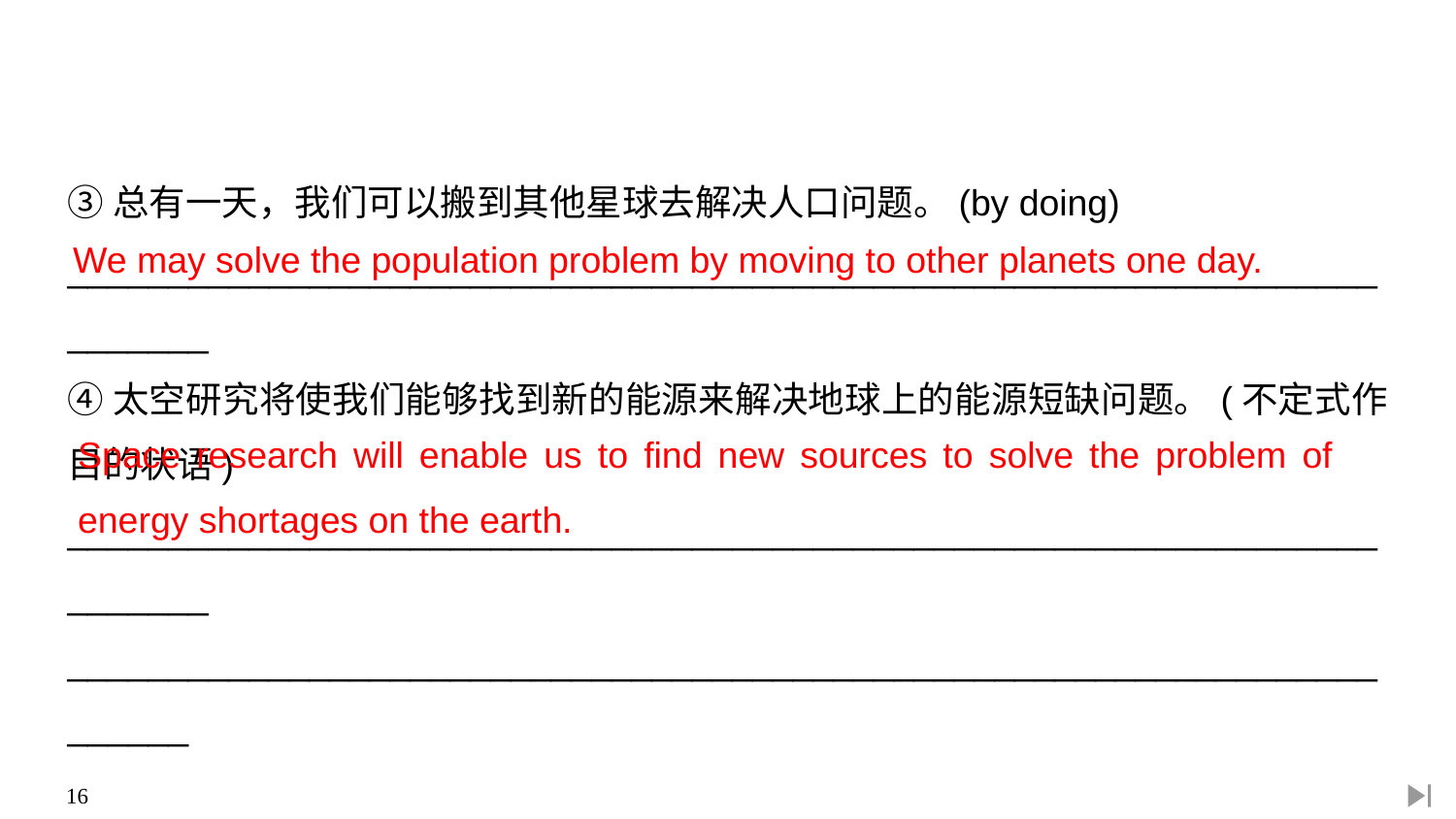

③总有一天，我们可以搬到其他星球去解决人口问题。(by doing)
________________________________________________________________________
④太空研究将使我们能够找到新的能源来解决地球上的能源短缺问题。(不定式作目的状语)
________________________________________________________________________
_______________________________________________________________________
We may solve the population problem by moving to other planets one day.
Space research will enable us to find new sources to solve the problem of energy shortages on the earth.